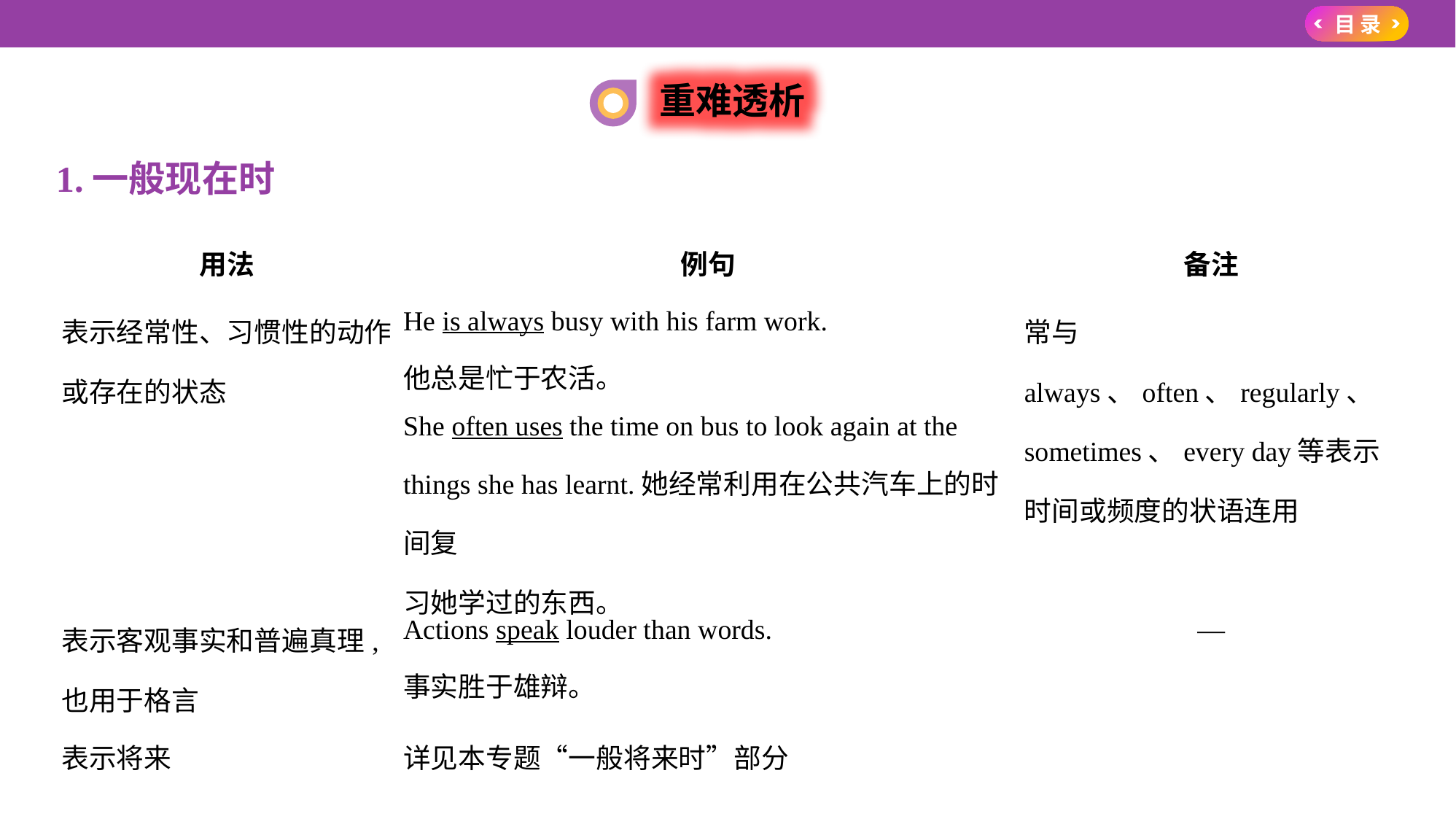

重难透析

1.一般现在时
| 用法 | 例句 | 备注 |
| --- | --- | --- |
| 表示经常性、习惯性的动作或存在的状态 | He is always busy with his farm work. 他总是忙于农活。 She often uses the time on bus to look again at the things she has learnt.她经常利用在公共汽车上的时间复 习她学过的东西。 | 常与always、often、regularly、 sometimes、every day等表示时间或频度的状语连用 |
| 表示客观事实和普遍真理,也用于格言 | Actions speak louder than words. 事实胜于雄辩。 | — |
| 表示将来 | 详见本专题“一般将来时”部分 |  |